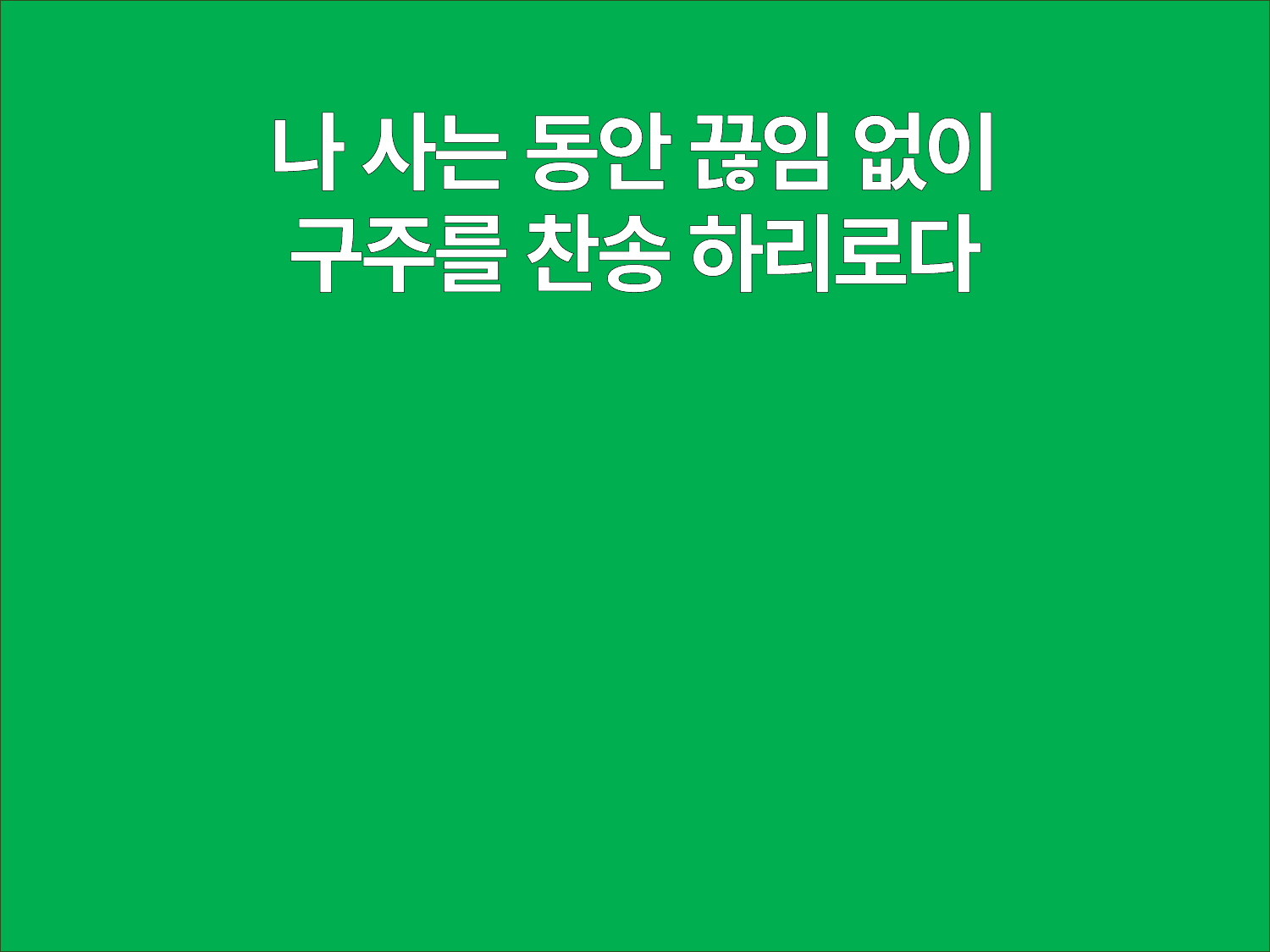

나 사는 동안 끊임 없이
구주를 찬송 하리로다